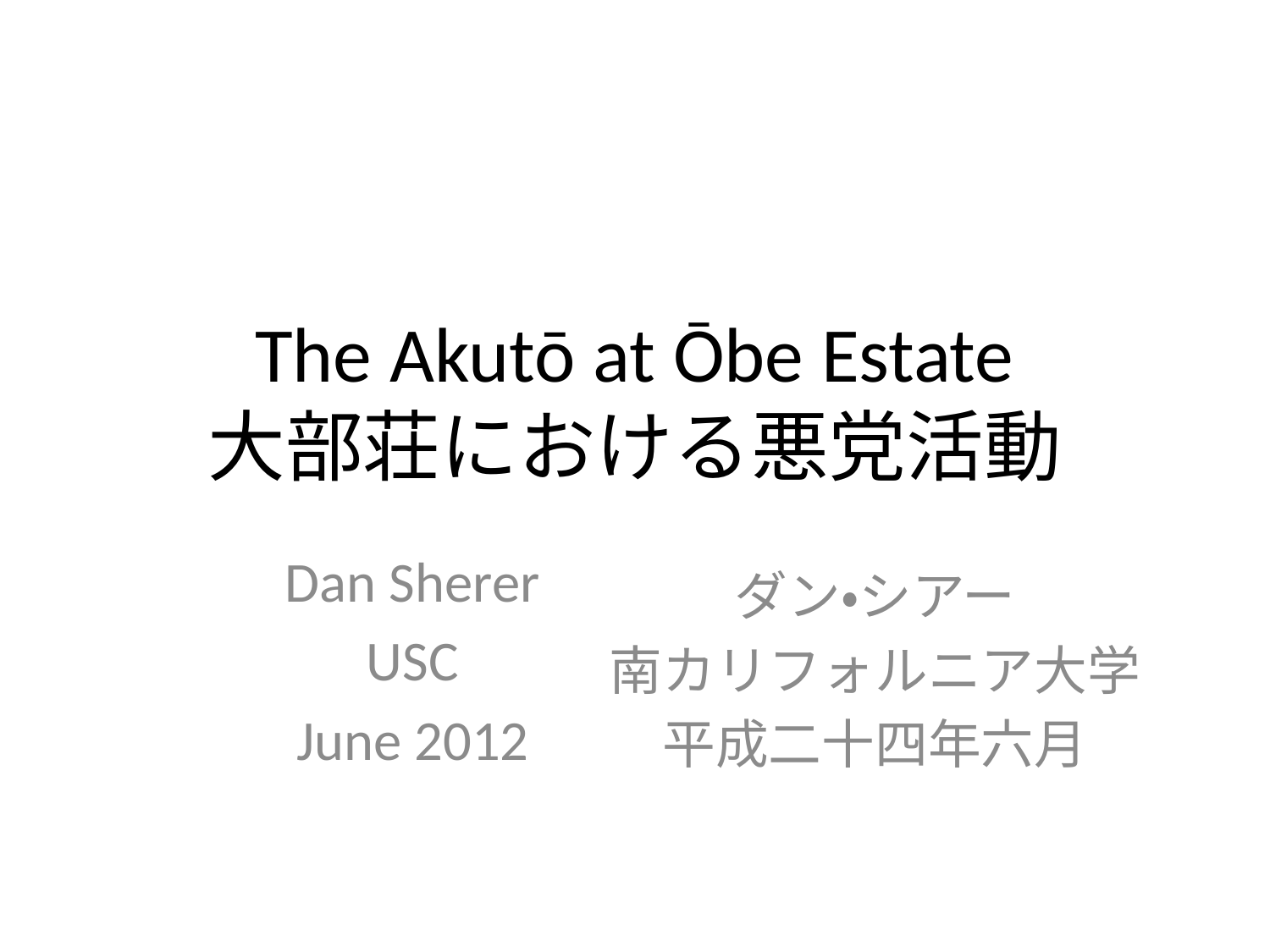

# The Akutō at Ōbe Estate 大部荘における悪党活動
Dan Sherer
USC
June 2012

ダン・シアー
南カリフォルニア大学
平成二十四年六月